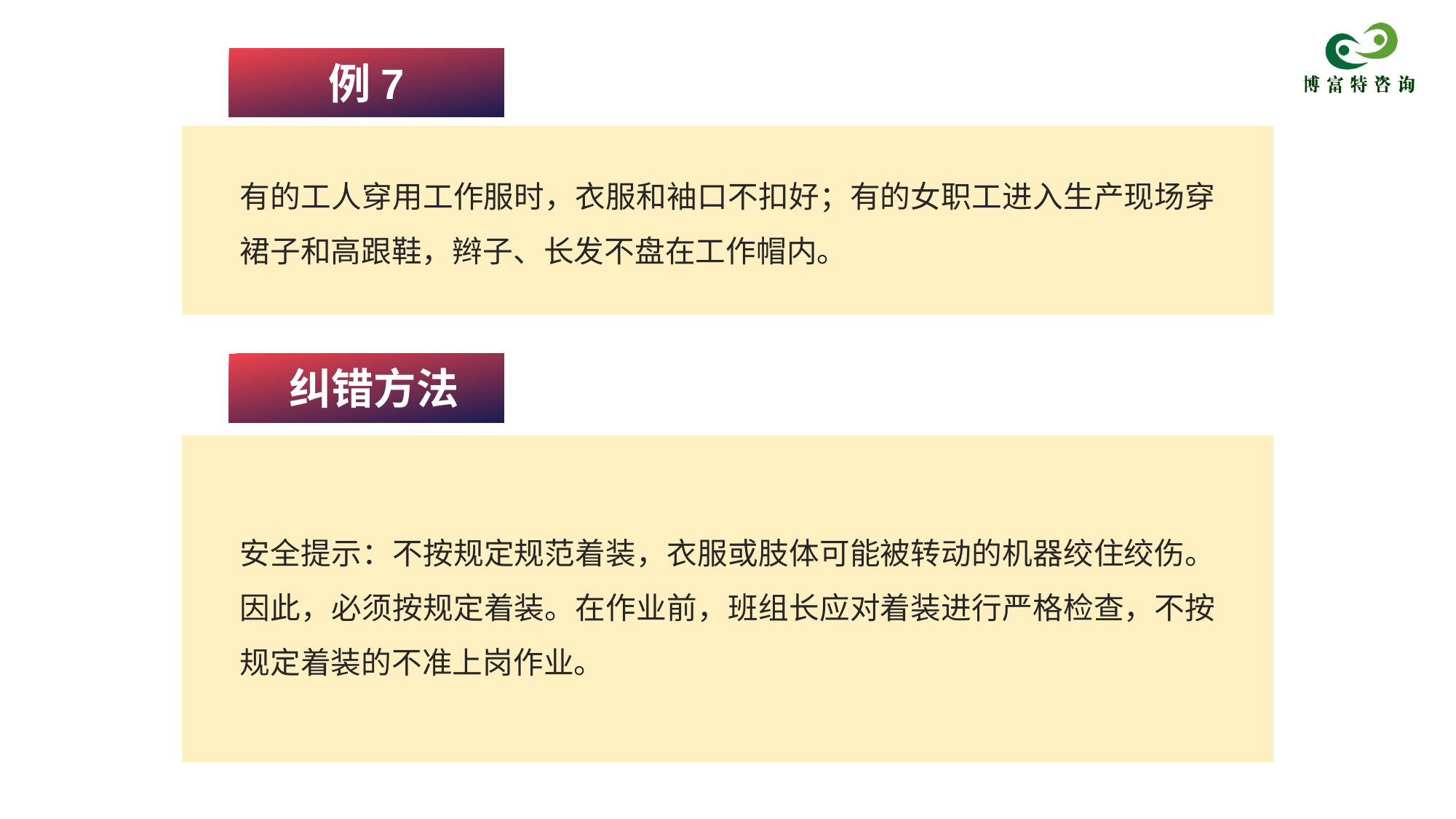

例7

有的工人穿用工作服时，衣服和袖口不扣好；有的女职工进入生产现场穿裙子和高跟鞋，辫子、长发不盘在工作帽内。

纠错方法

安全提示：不按规定规范着装，衣服或肢体可能被转动的机器绞住绞伤。因此，必须按规定着装。在作业前，班组长应对着装进行严格检查，不按规定着装的不准上岗作业。